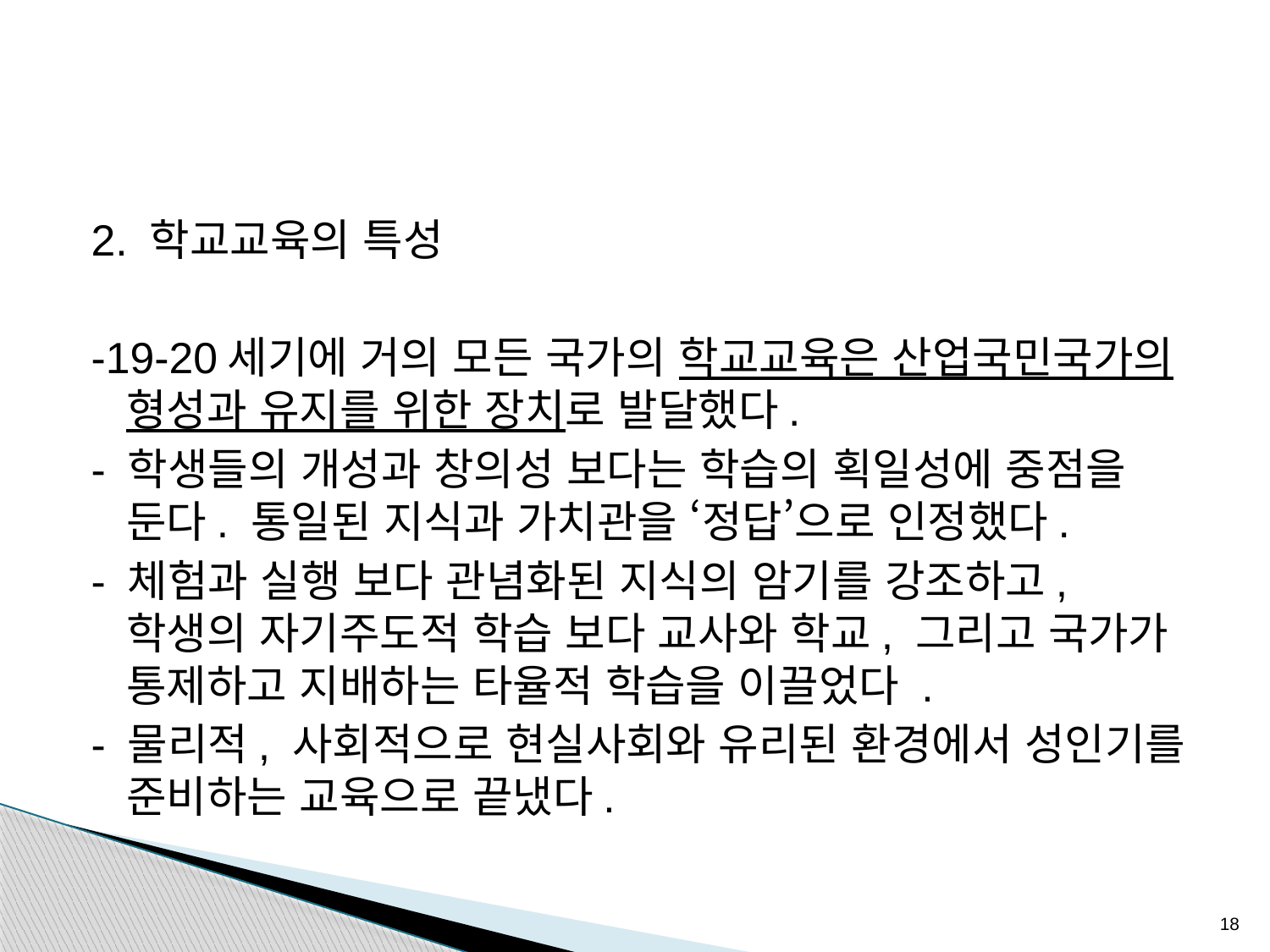

#
2. 학교교육의 특성

-19-20세기에 거의 모든 국가의 학교교육은 산업국민국가의 형성과 유지를 위한 장치로 발달했다.
- 학생들의 개성과 창의성 보다는 학습의 획일성에 중점을 둔다. 통일된 지식과 가치관을 ‘정답’으로 인정했다.
- 체험과 실행 보다 관념화된 지식의 암기를 강조하고, 학생의 자기주도적 학습 보다 교사와 학교, 그리고 국가가 통제하고 지배하는 타율적 학습을 이끌었다 .
- 물리적, 사회적으로 현실사회와 유리된 환경에서 성인기를 준비하는 교육으로 끝냈다.
18